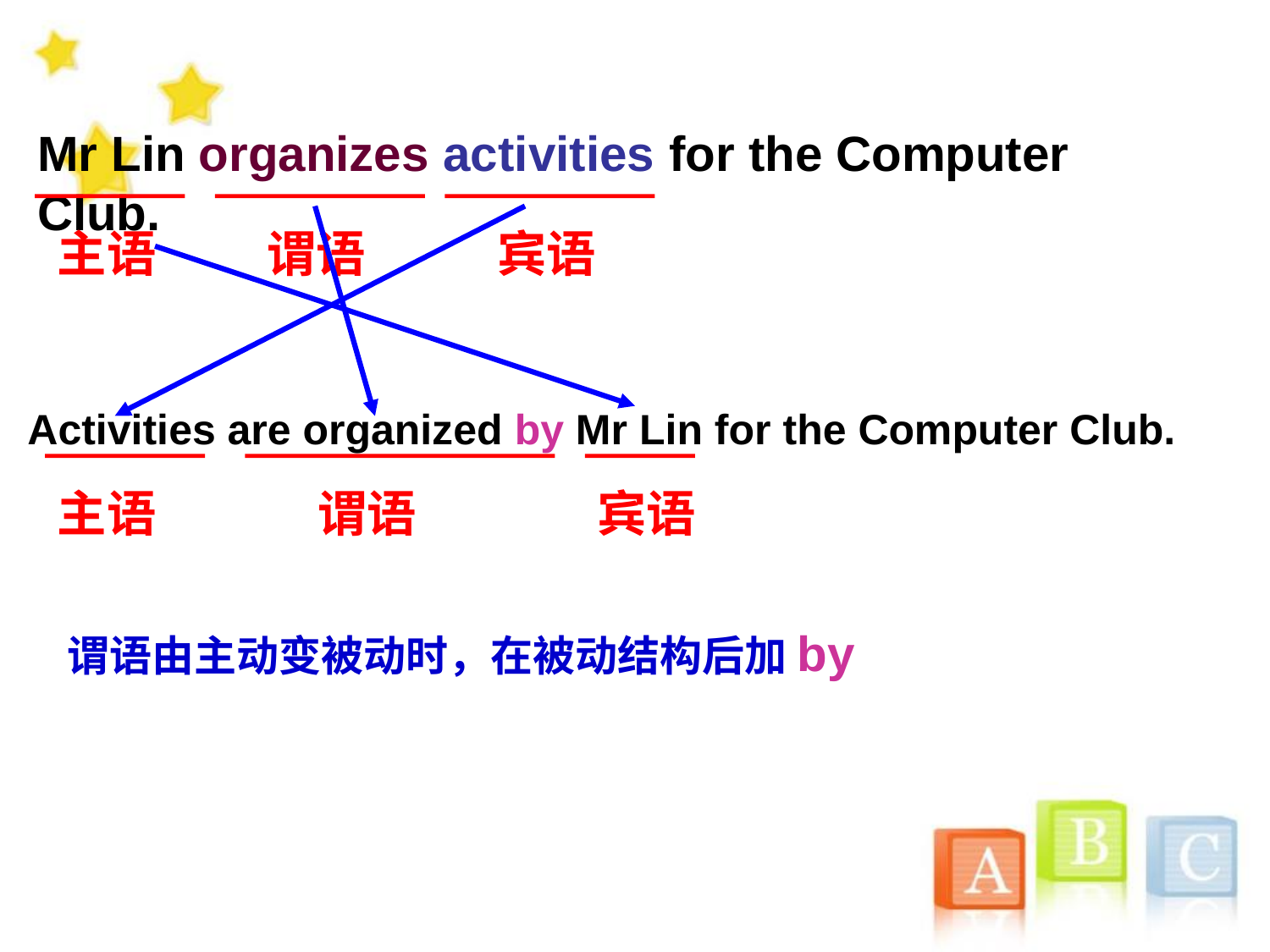

Mr Lin organizes activities for the Computer Club.

主语
谓语
宾语

Activities are organized by Mr Lin for the Computer Club.

主语
谓语
宾语
谓语由主动变被动时，在被动结构后加by